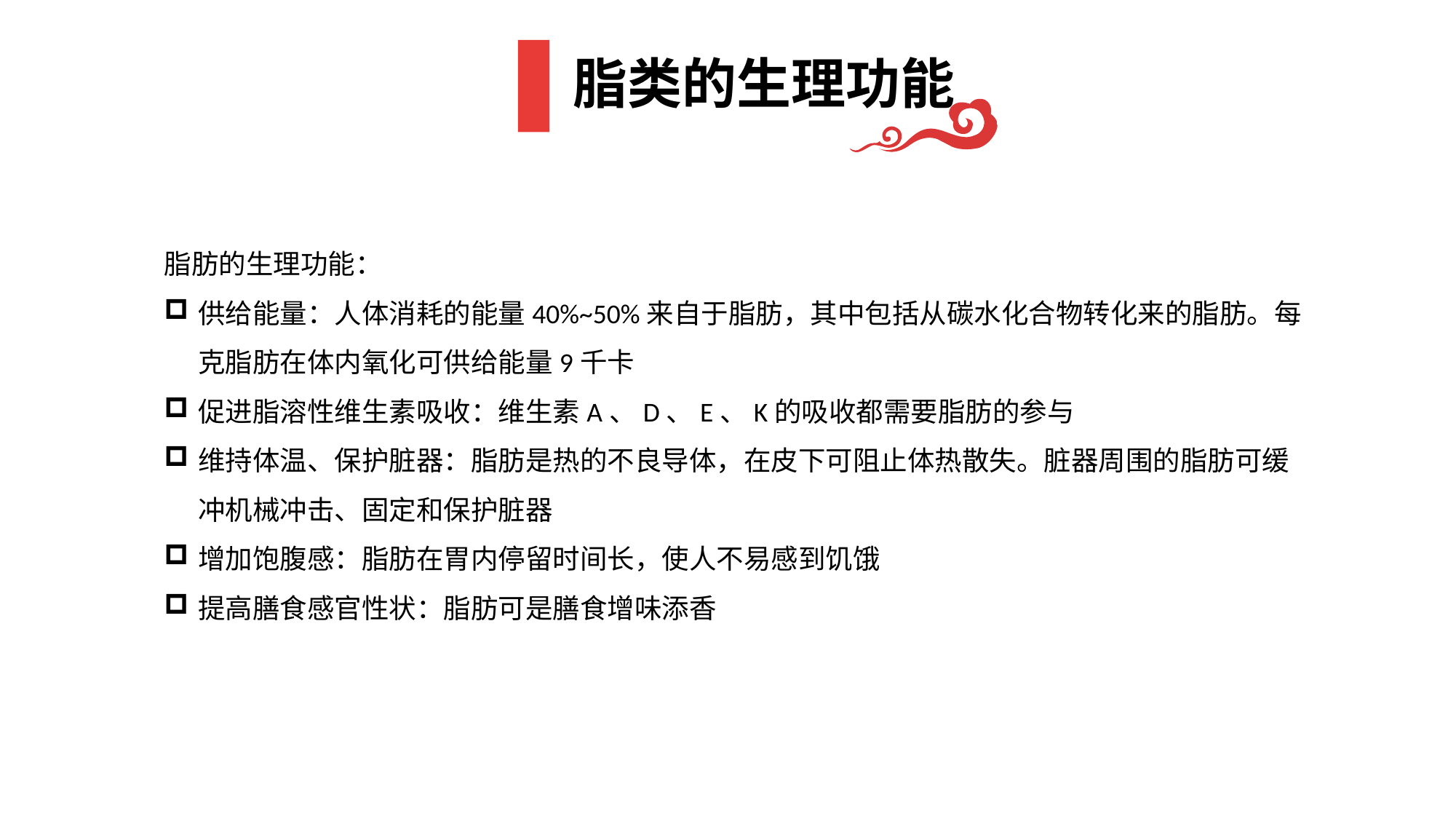

# 脂类的生理功能
脂肪的生理功能：
供给能量：人体消耗的能量40%~50%来自于脂肪，其中包括从碳水化合物转化来的脂肪。每克脂肪在体内氧化可供给能量9千卡
促进脂溶性维生素吸收：维生素A、D、E、K的吸收都需要脂肪的参与
维持体温、保护脏器：脂肪是热的不良导体，在皮下可阻止体热散失。脏器周围的脂肪可缓冲机械冲击、固定和保护脏器
增加饱腹感：脂肪在胃内停留时间长，使人不易感到饥饿
提高膳食感官性状：脂肪可是膳食增味添香